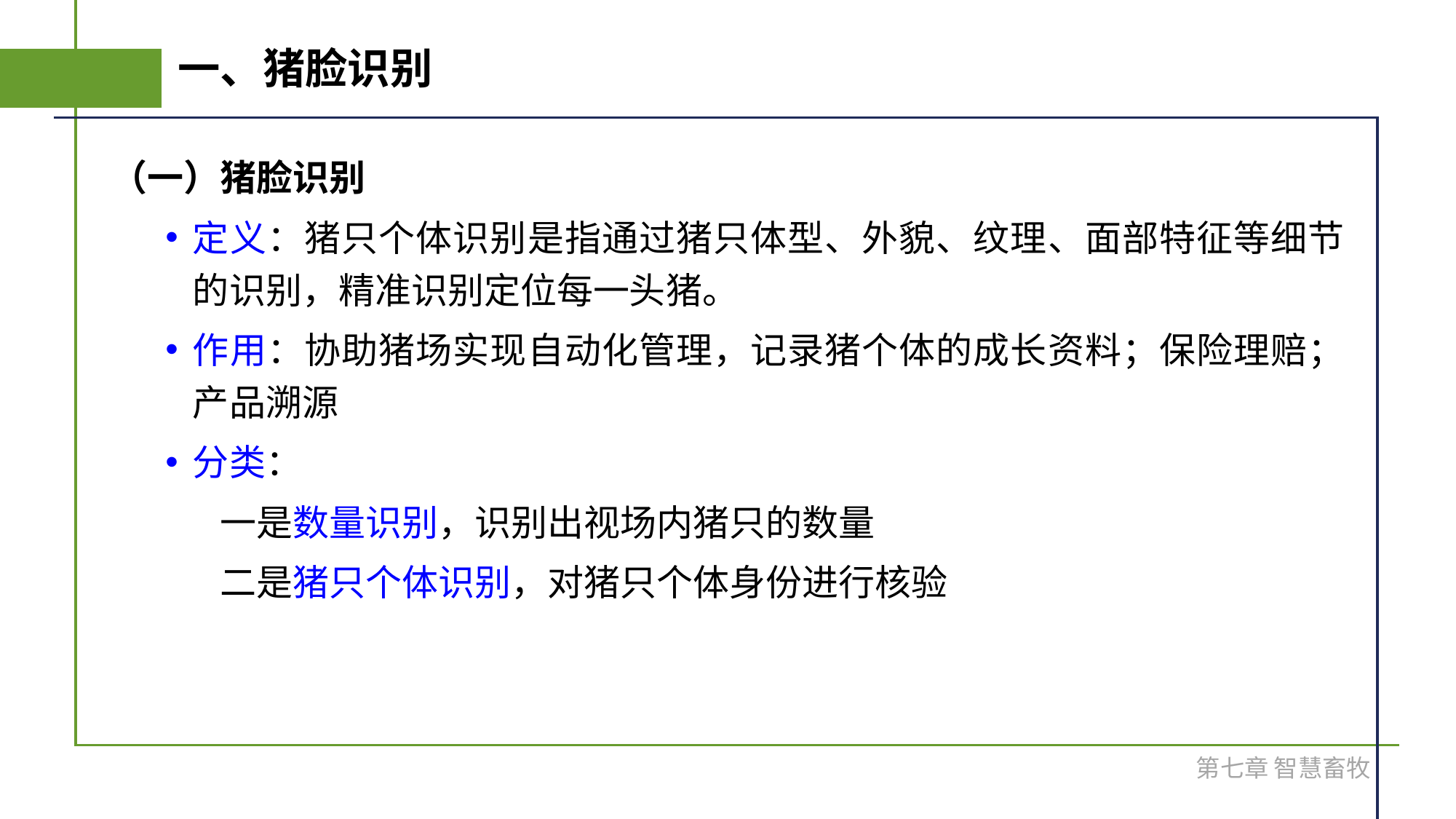

# 一、猪脸识别
（一）猪脸识别
定义：猪只个体识别是指通过猪只体型、外貌、纹理、面部特征等细节的识别，精准识别定位每一头猪。
作用：协助猪场实现自动化管理，记录猪个体的成长资料；保险理赔；产品溯源
分类：
一是数量识别，识别出视场内猪只的数量
二是猪只个体识别，对猪只个体身份进行核验
第七章 智慧畜牧